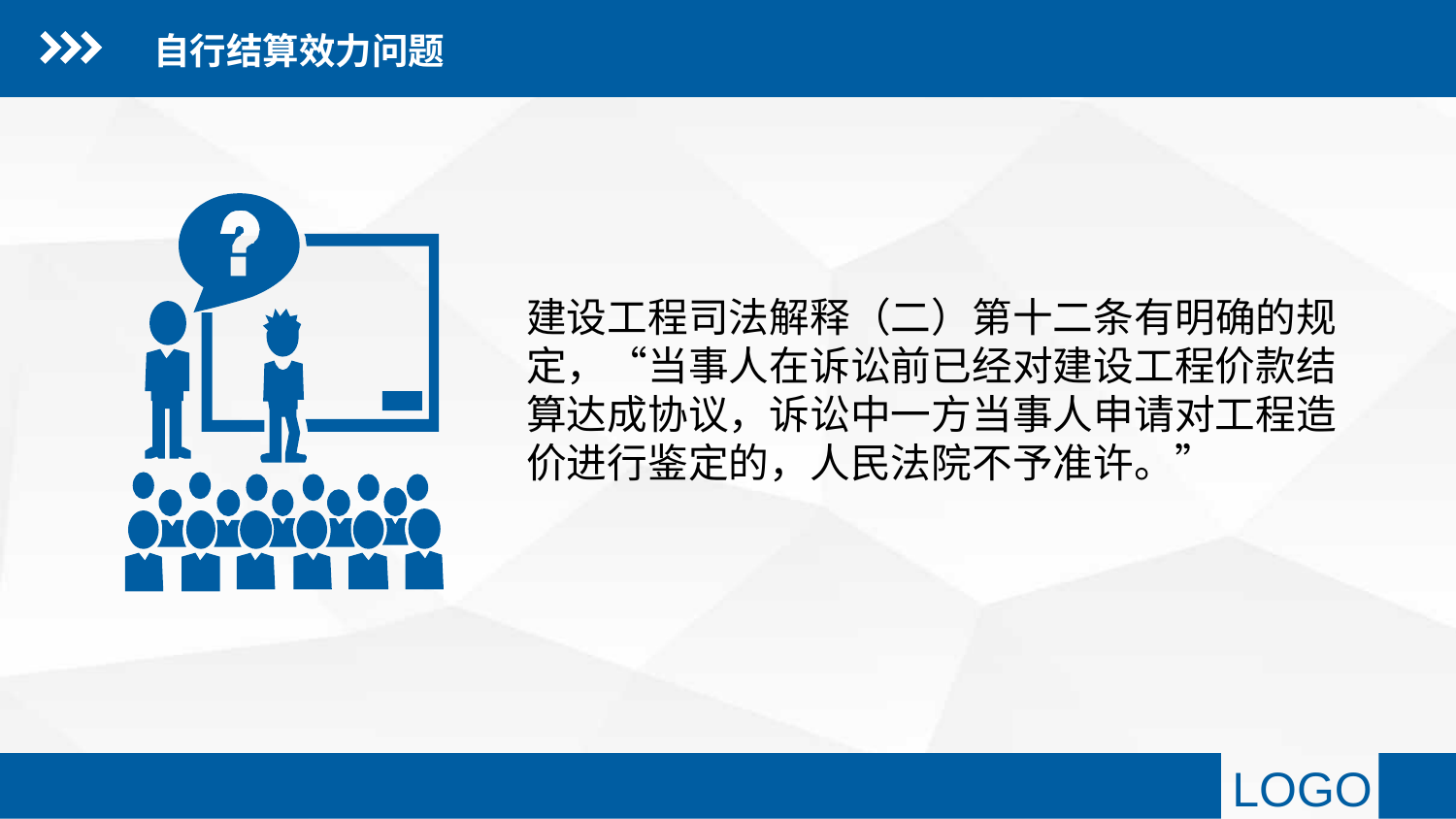

自行结算效力问题

建设工程司法解释（二）第十二条有明确的规定，“当事人在诉讼前已经对建设工程价款结算达成协议，诉讼中一方当事人申请对工程造价进行鉴定的，人民法院不予准许。”